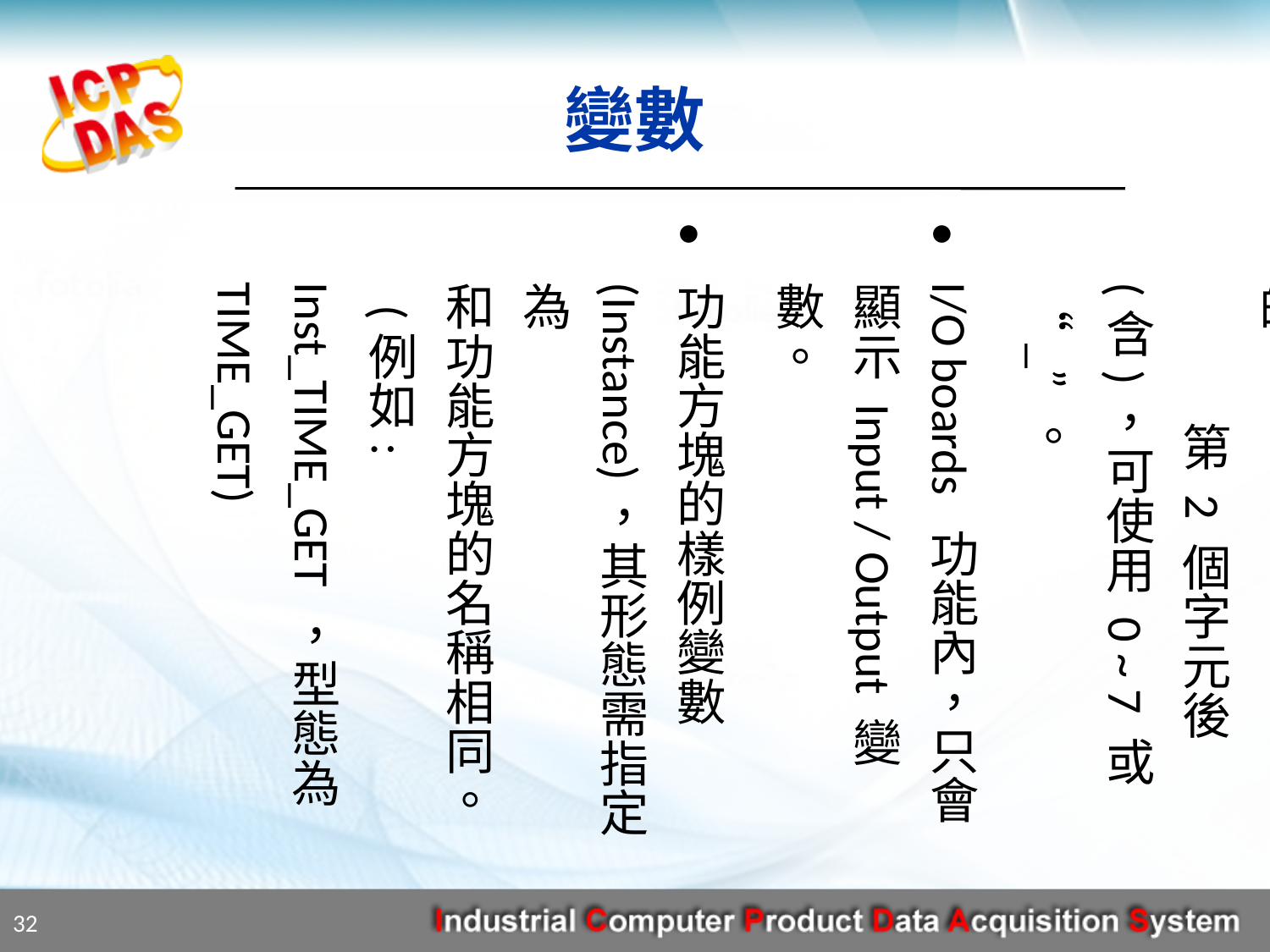

變數
名稱 : 開頭需是字母 “A” ~ “Z”，
	            不區分大小寫， “MOT” 與 “moT” 是一樣的，
                第 2 個字元後 (含)，可使用 0 ~ 7 或 “_” 。

I/O boards  功能內，只會顯示 Input / Output 變數。

功能方塊的樣例變數 (Instance)，其形態需指定為
和功能方塊的名稱相同。
 (例如: Inst_TIME_GET ，型態為 TIME_GET)

32